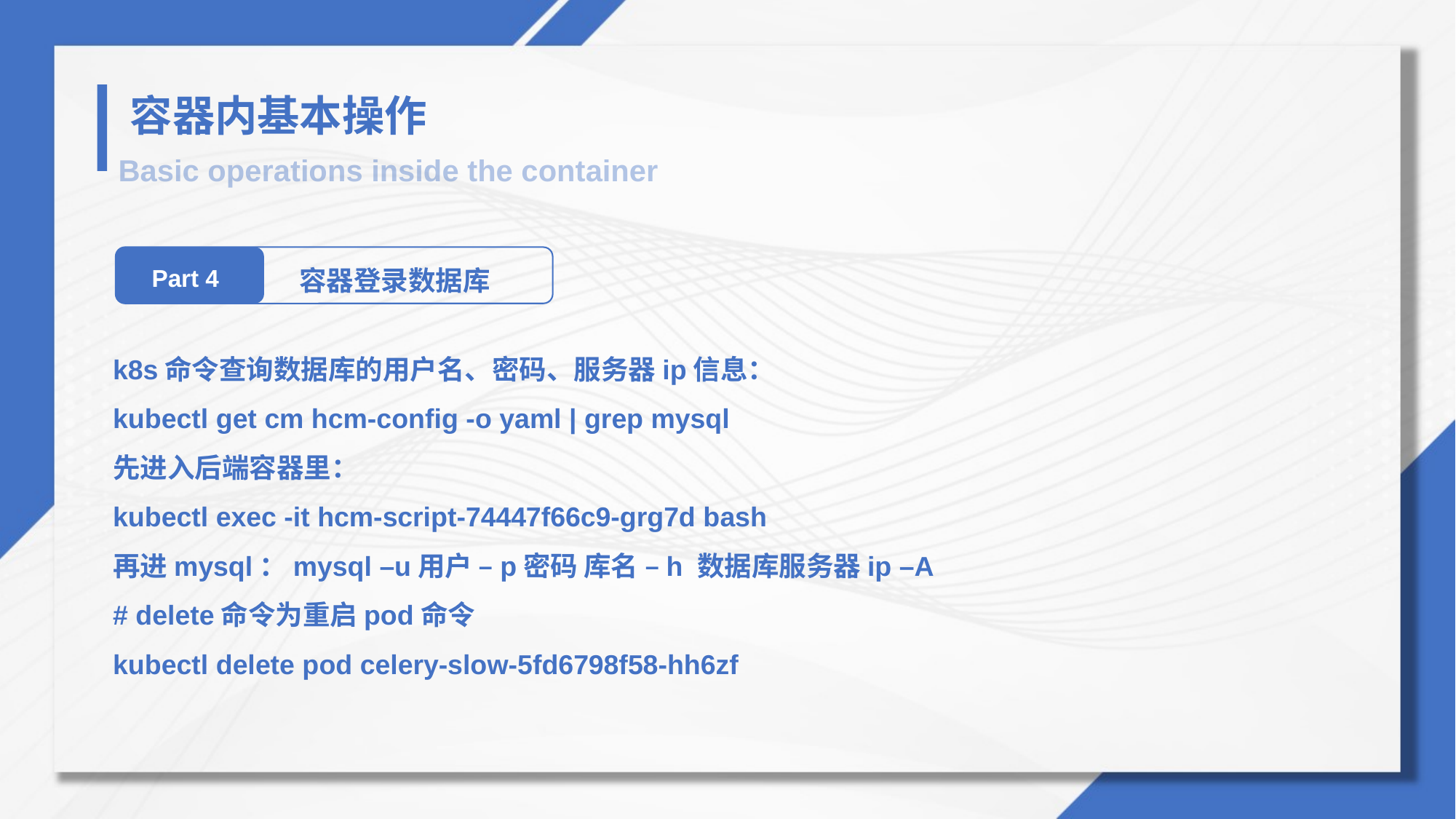

容器内基本操作

Basic operations inside the container

容器登录数据库
Part 4
k8s命令查询数据库的用户名、密码、服务器ip信息：
kubectl get cm hcm-config -o yaml | grep mysql
先进入后端容器里：
kubectl exec -it hcm-script-74447f66c9-grg7d bash
再进mysql：mysql –u用户 –p密码 库名 –h 数据库服务器ip –A
# delete命令为重启pod命令
kubectl delete pod celery-slow-5fd6798f58-hh6zf